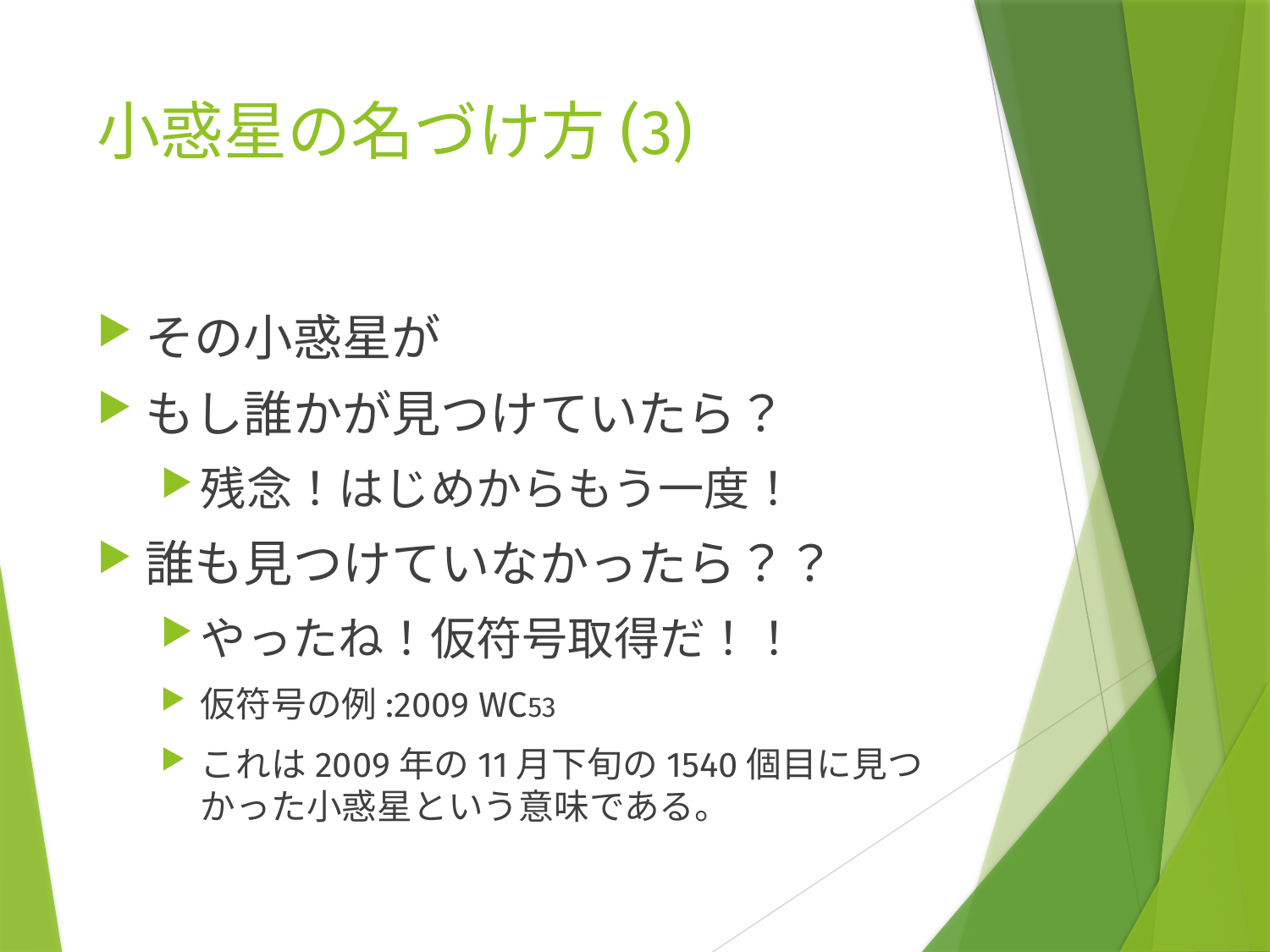

# 小惑星の名づけ方(3)
その小惑星が
もし誰かが見つけていたら？
残念！はじめからもう一度！
誰も見つけていなかったら？？
やったね！仮符号取得だ！！
仮符号の例:2009 WC53
これは2009年の11月下旬の1540個目に見つかった小惑星という意味である。